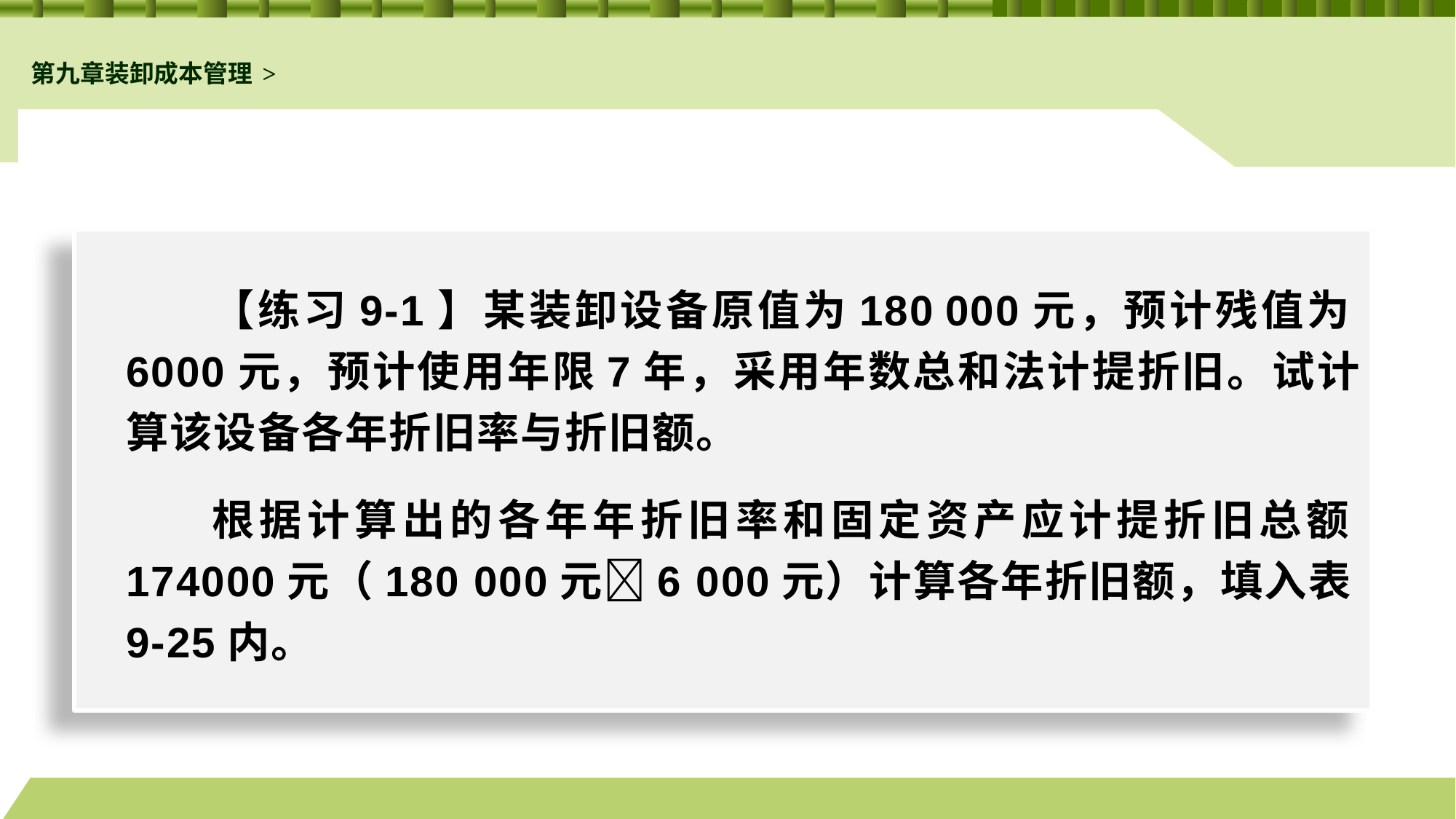

第九章装卸成本管理>
#
【练习9-1】某装卸设备原值为180 000元，预计残值为6000元，预计使用年限7年，采用年数总和法计提折旧。试计算该设备各年折旧率与折旧额。
根据计算出的各年年折旧率和固定资产应计提折旧总额174000元（180 000元−6 000元）计算各年折旧额，填入表9-25内。